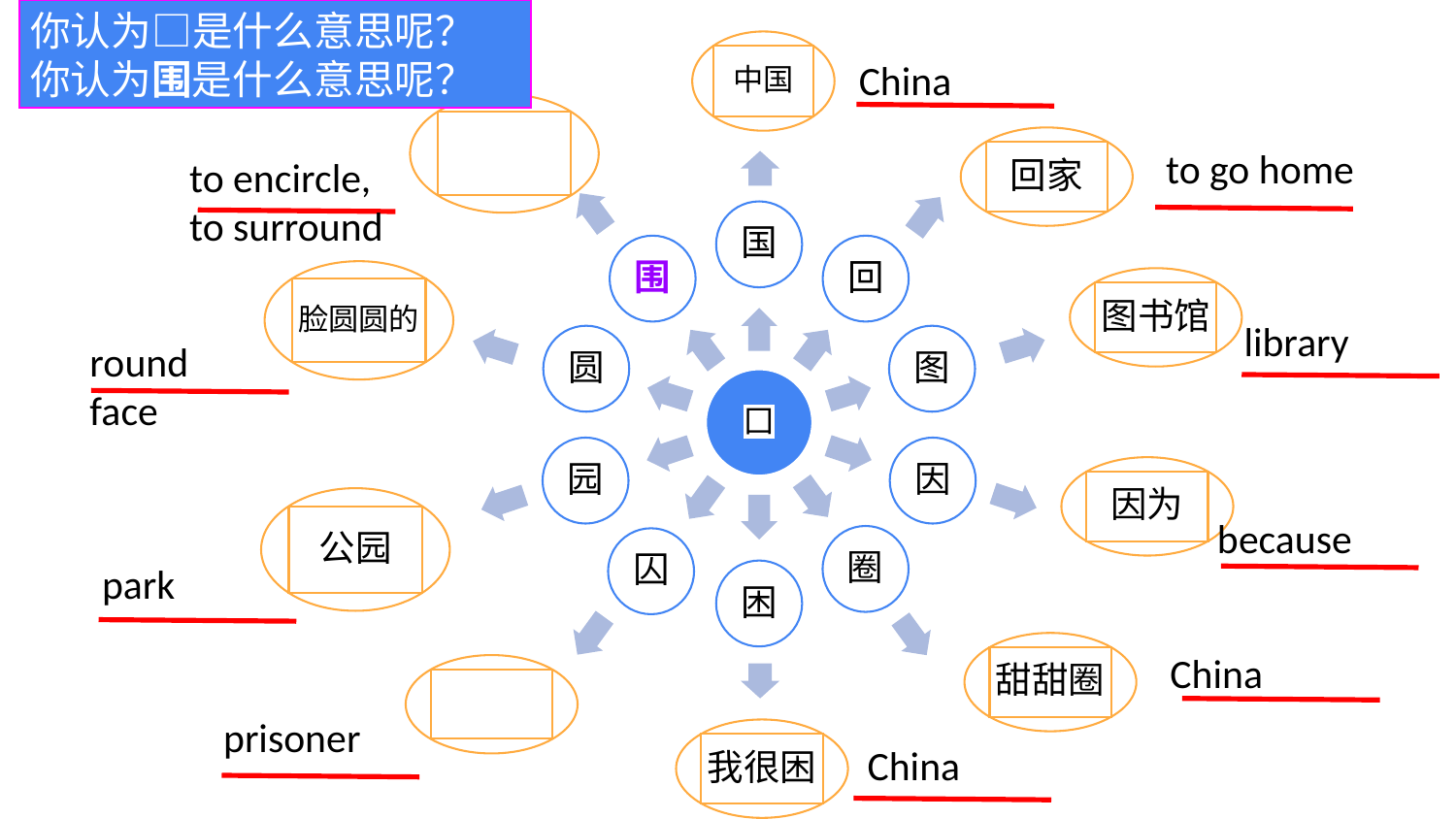

你认为□是什么意思呢？
你认为围是什么意思呢？

中国
China

回家
to go home
to encircle, to surround

国

围
回

圆
图

囗

园
因

圈
囚

困

脸圆圆的

图书馆
library

round face

因为

公园
because
park

甜甜圈
China

prisoner

我很困
China